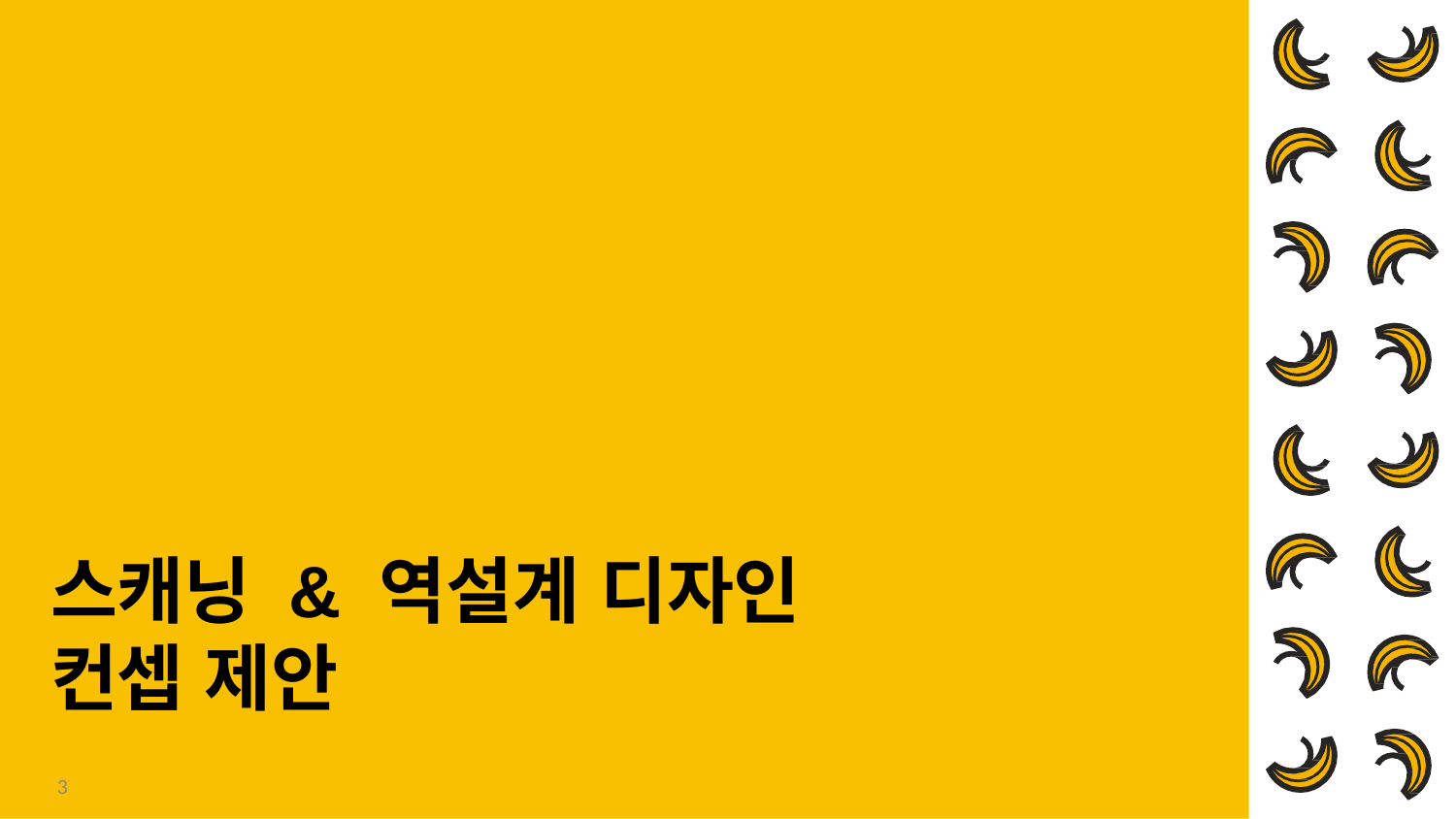

# 스캐닝 & 역설계 디자인 컨셉 제안